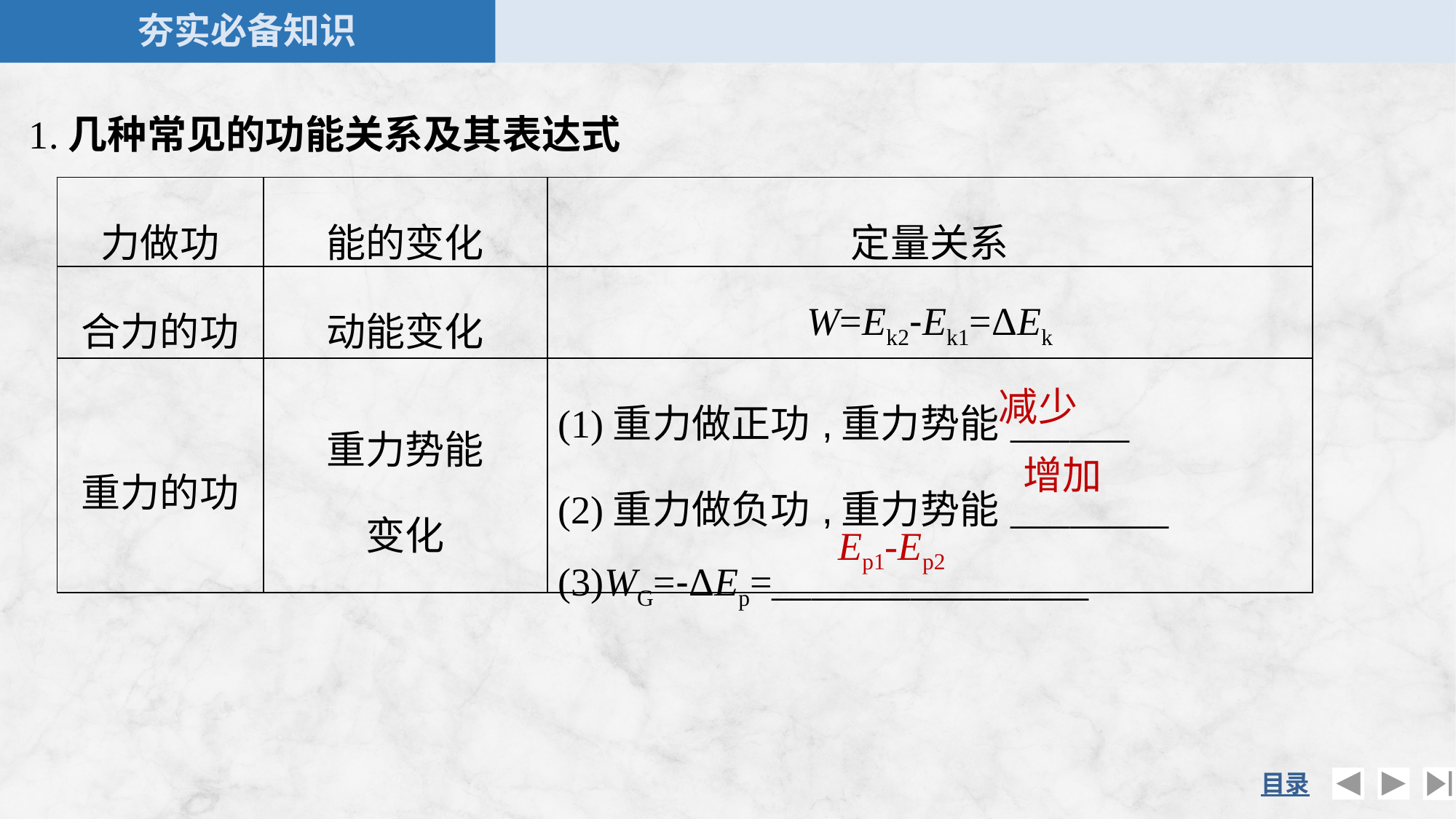

1.几种常见的功能关系及其表达式
| 力做功 | 能的变化 | 定量关系 |
| --- | --- | --- |
| 合力的功 | 动能变化 | W=Ek2-Ek1=ΔEk |
| 重力的功 | 重力势能 变化 | (1)重力做正功,重力势能\_\_\_\_\_\_ (2)重力做负功,重力势能\_\_\_\_\_\_\_\_ (3)WG=-ΔEp=\_\_\_\_\_\_\_\_\_\_\_\_\_\_\_\_ |
减少
增加
Ep1-Ep2